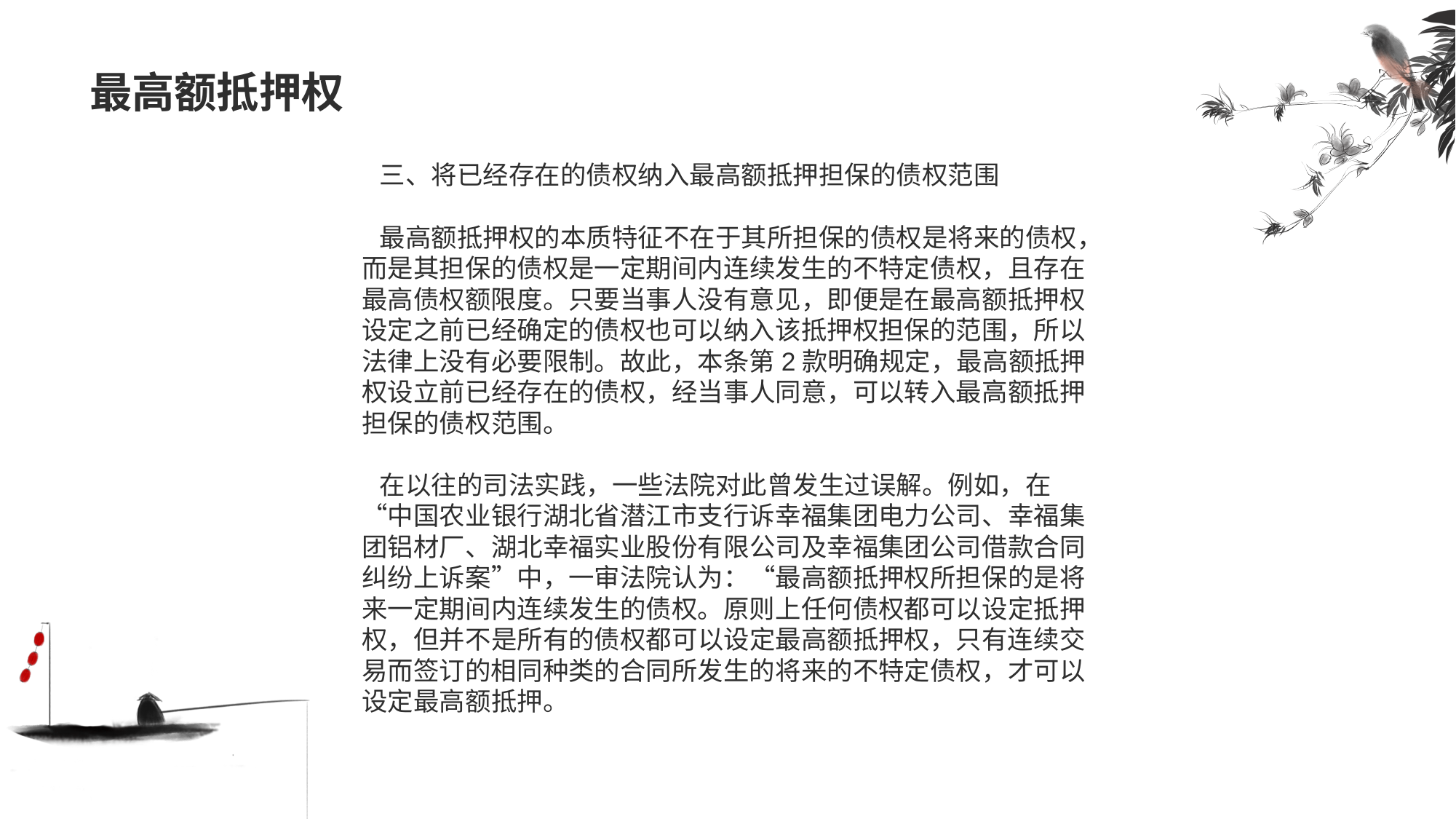

# 最高额抵押权

  三、将已经存在的债权纳入最高额抵押担保的债权范围

  最高额抵押权的本质特征不在于其所担保的债权是将来的债权，而是其担保的债权是一定期间内连续发生的不特定债权，且存在最高债权额限度。只要当事人没有意见，即便是在最高额抵押权设定之前已经确定的债权也可以纳入该抵押权担保的范围，所以法律上没有必要限制。故此，本条第2款明确规定，最高额抵押权设立前已经存在的债权，经当事人同意，可以转入最高额抵押担保的债权范围。

  在以往的司法实践，一些法院对此曾发生过误解。例如，在“中国农业银行湖北省潜江市支行诉幸福集团电力公司、幸福集团铝材厂、湖北幸福实业股份有限公司及幸福集团公司借款合同纠纷上诉案”中，一审法院认为：“最高额抵押权所担保的是将来一定期间内连续发生的债权。原则上任何债权都可以设定抵押权，但并不是所有的债权都可以设定最高额抵押权，只有连续交易而签订的相同种类的合同所发生的将来的不特定债权，才可以设定最高额抵押。
174